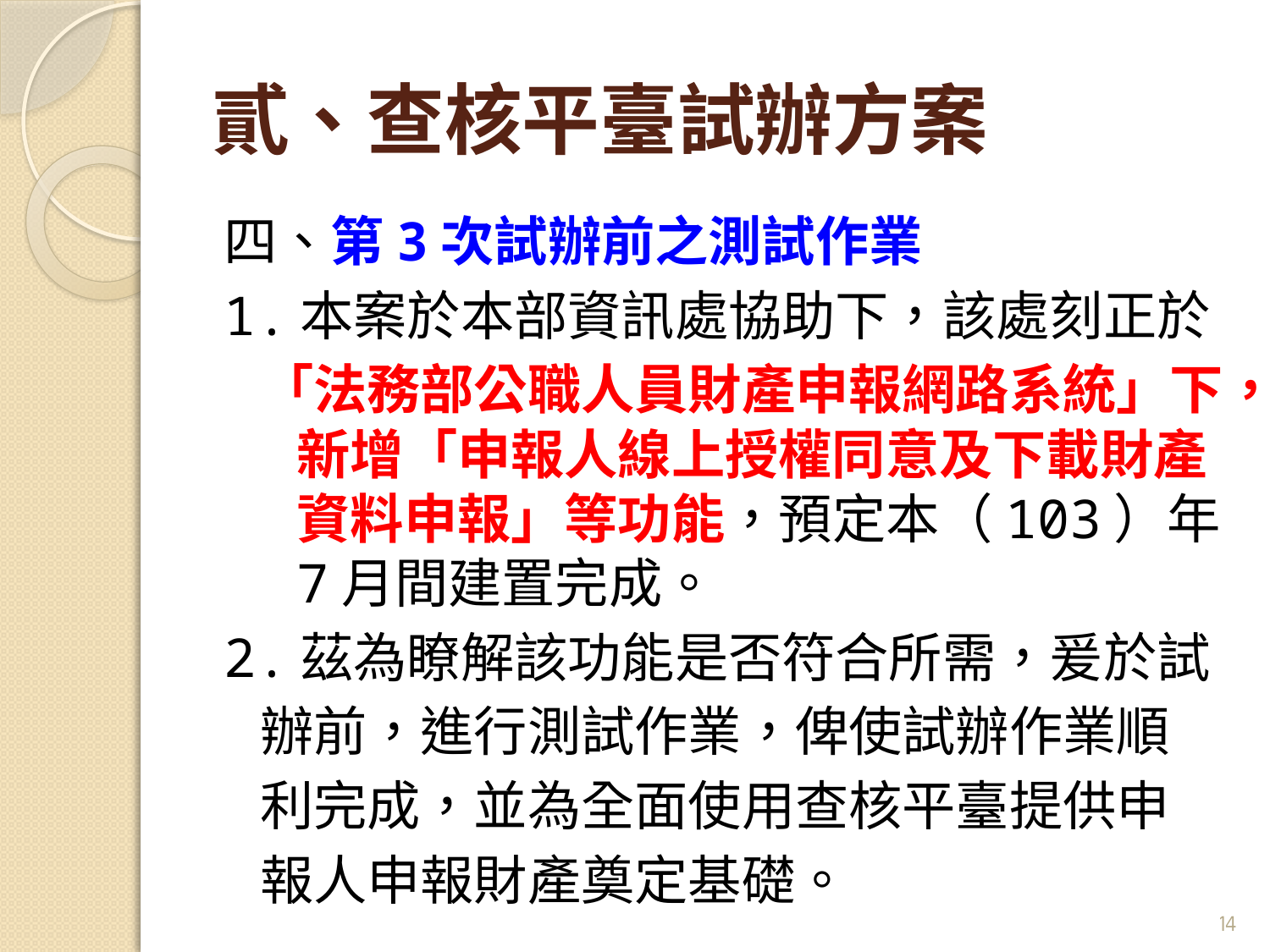

# 貳、查核平臺試辦方案
四、第3次試辦前之測試作業
1.本案於本部資訊處協助下，該處刻正於
  「法務部公職人員財產申報網路系統」下，新增「申報人線上授權同意及下載財產資料申報」等功能，預定本（103）年7月間建置完成。
2.茲為瞭解該功能是否符合所需，爰於試
  辦前，進行測試作業，俾使試辦作業順
  利完成，並為全面使用查核平臺提供申
  報人申報財產奠定基礎。

14